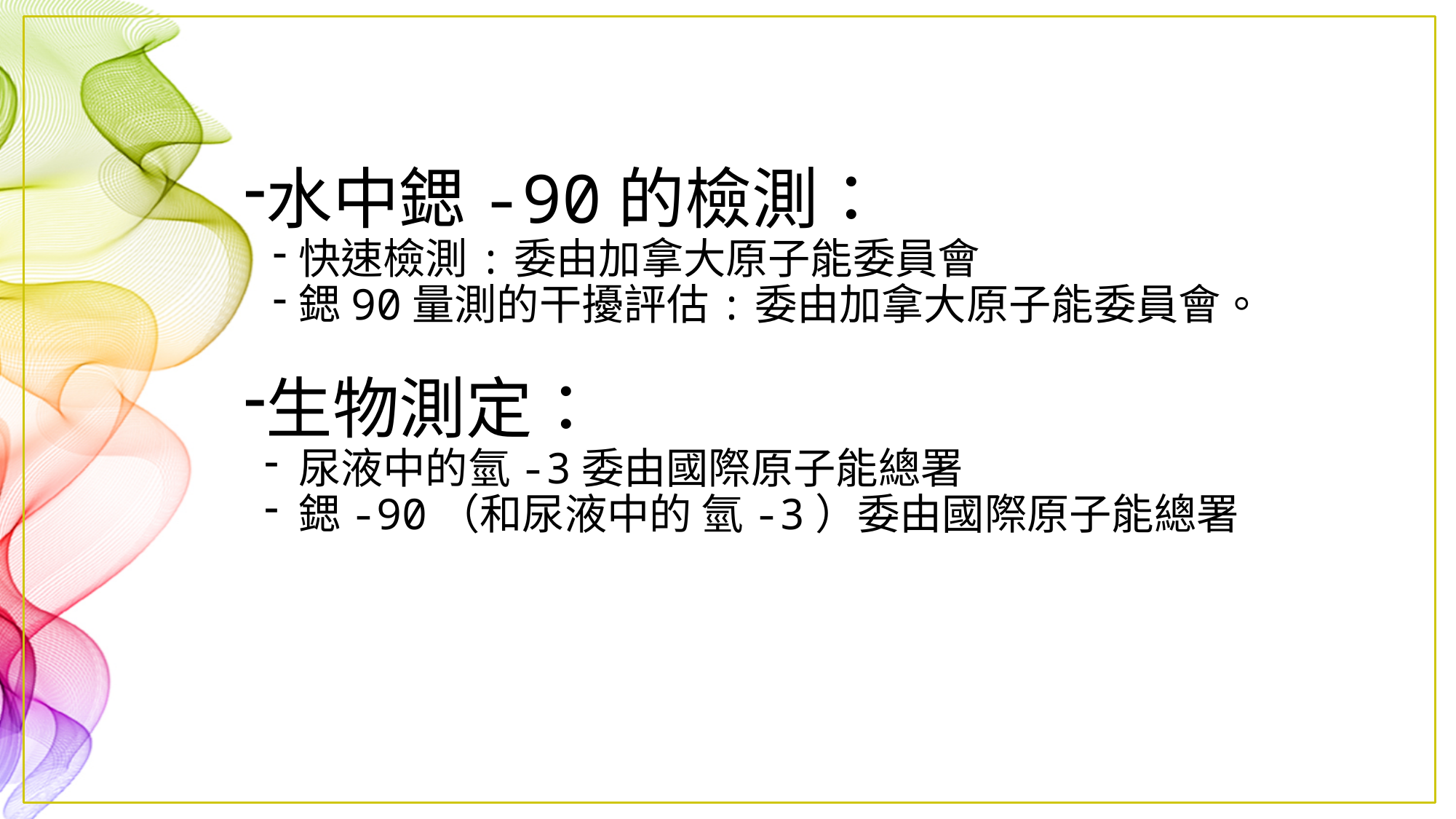

Detection of Sr-90 in water:
水中鍶-90的檢測：
快速檢測:委由加拿大原子能委員會
鍶90量測的干擾評估:委由加拿大原子能委員會。

生物測定：
尿液中的氫-3委由國際原子能總署
鍶-90（和尿液中的 氫-3）委由國際原子能總署

Free PPT Templates - Standard (4:3)